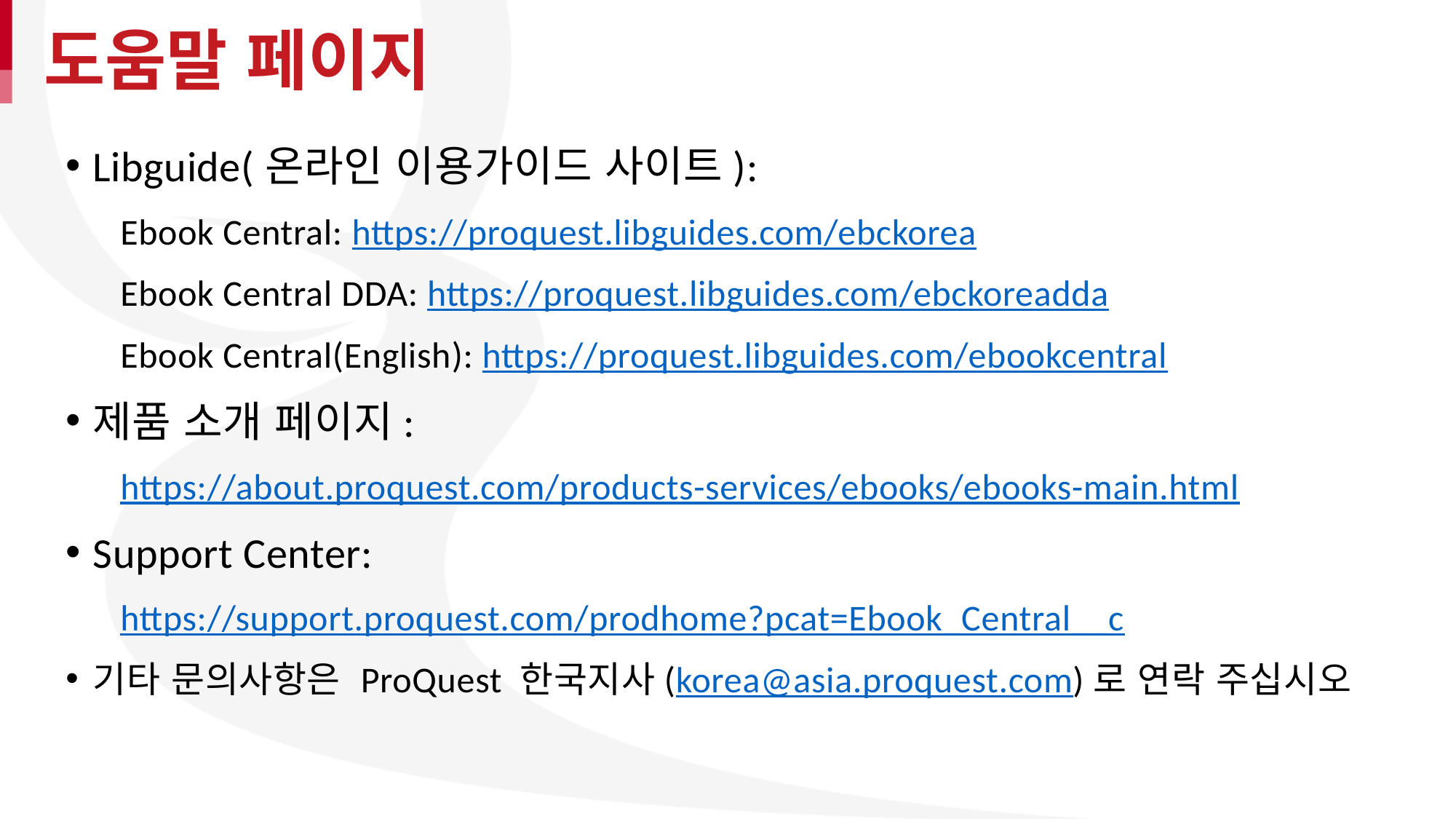

# 도움말 페이지
Libguide(온라인 이용가이드 사이트):
Ebook Central: https://proquest.libguides.com/ebckorea
Ebook Central DDA: https://proquest.libguides.com/ebckoreadda
Ebook Central(English): https://proquest.libguides.com/ebookcentral
제품 소개 페이지:
https://about.proquest.com/products-services/ebooks/ebooks-main.html
Support Center:
https://support.proquest.com/prodhome?pcat=Ebook_Central__c
기타 문의사항은 ProQuest 한국지사(korea@asia.proquest.com)로 연락 주십시오